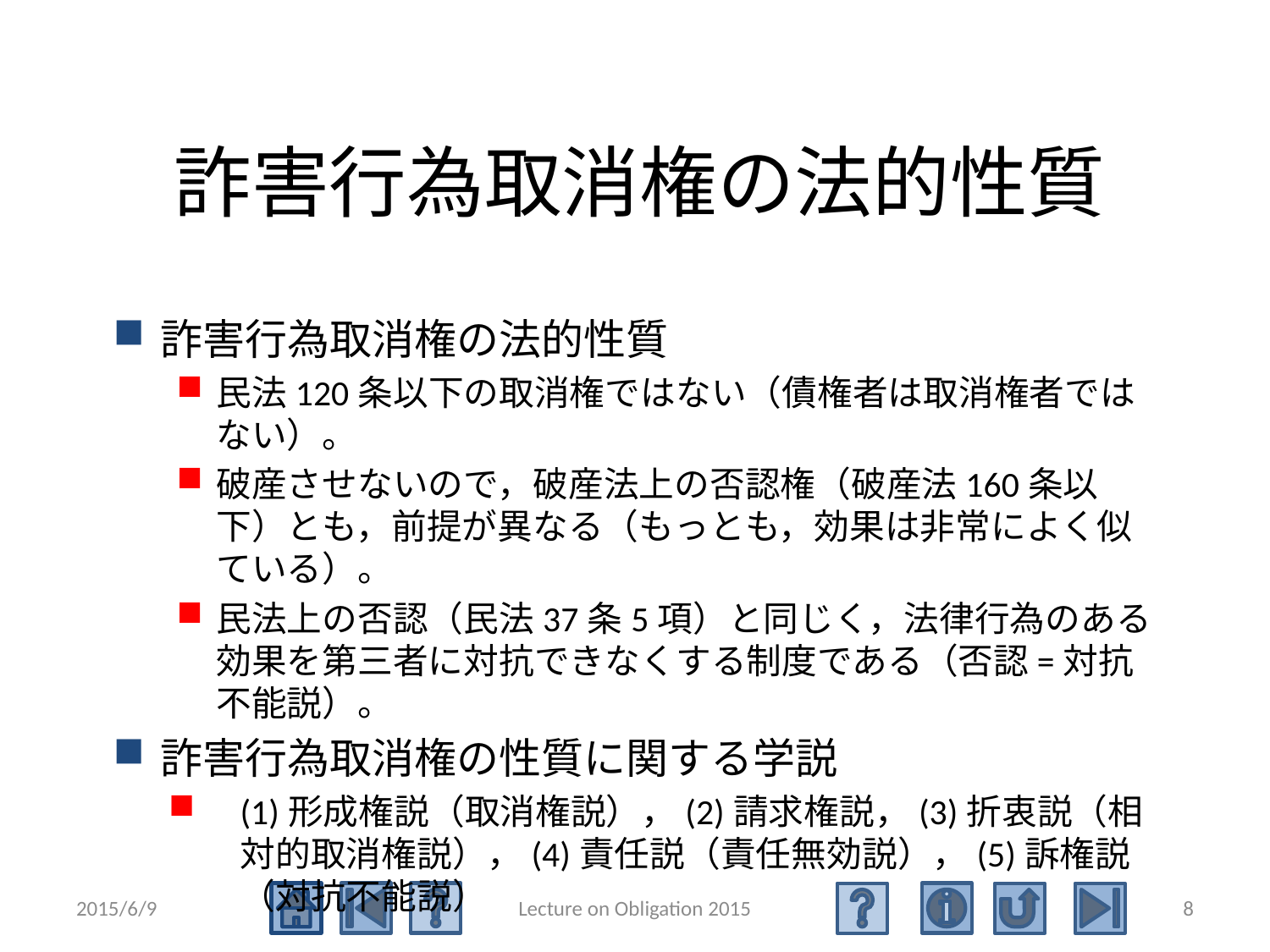

詐害行為取消権の法的性質
詐害行為取消権の法的性質
民法120条以下の取消権ではない（債権者は取消権者ではない）。
破産させないので，破産法上の否認権（破産法160条以下）とも，前提が異なる（もっとも，効果は非常によく似ている）。
民法上の否認（民法37条5項）と同じく，法律行為のある効果を第三者に対抗できなくする制度である（否認=対抗不能説）。
詐害行為取消権の性質に関する学説
(1)形成権説（取消権説），(2)請求権説，(3)折衷説（相対的取消権説），(4)責任説（責任無効説），(5)訴権説（対抗不能説）
2015/6/9
Lecture on Obligation 2015
8